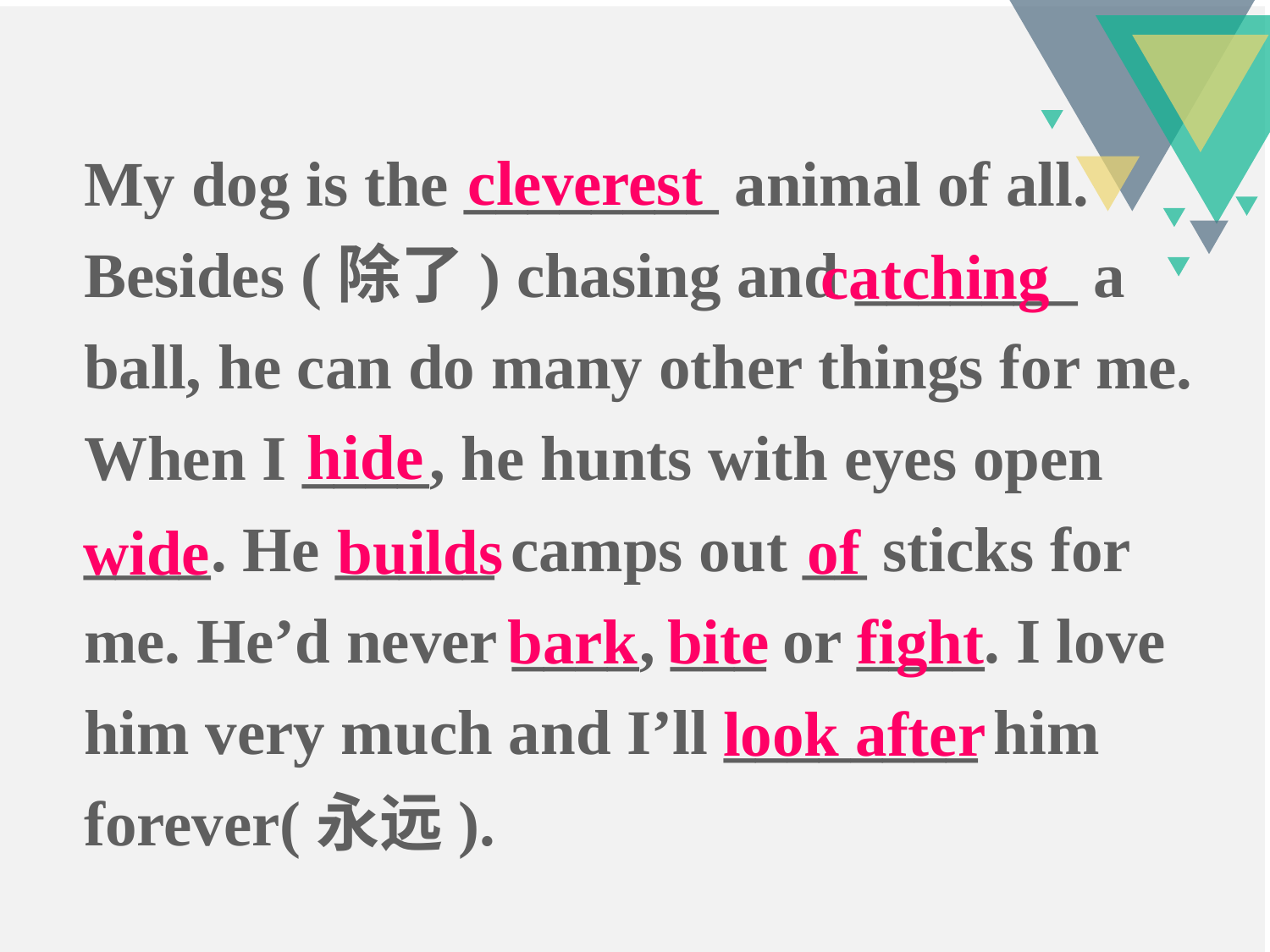

My dog is the ________ animal of all. Besides (除了) chasing and _______ a ball, he can do many other things for me. When I ____, he hunts with eyes open ____. He _____ camps out __ sticks for me. He’d never ____, ___ or ____. I love him very much and I’ll ________ him forever(永远).
cleverest
catching
hide
builds
of
wide
bark
bite
fight
 look after